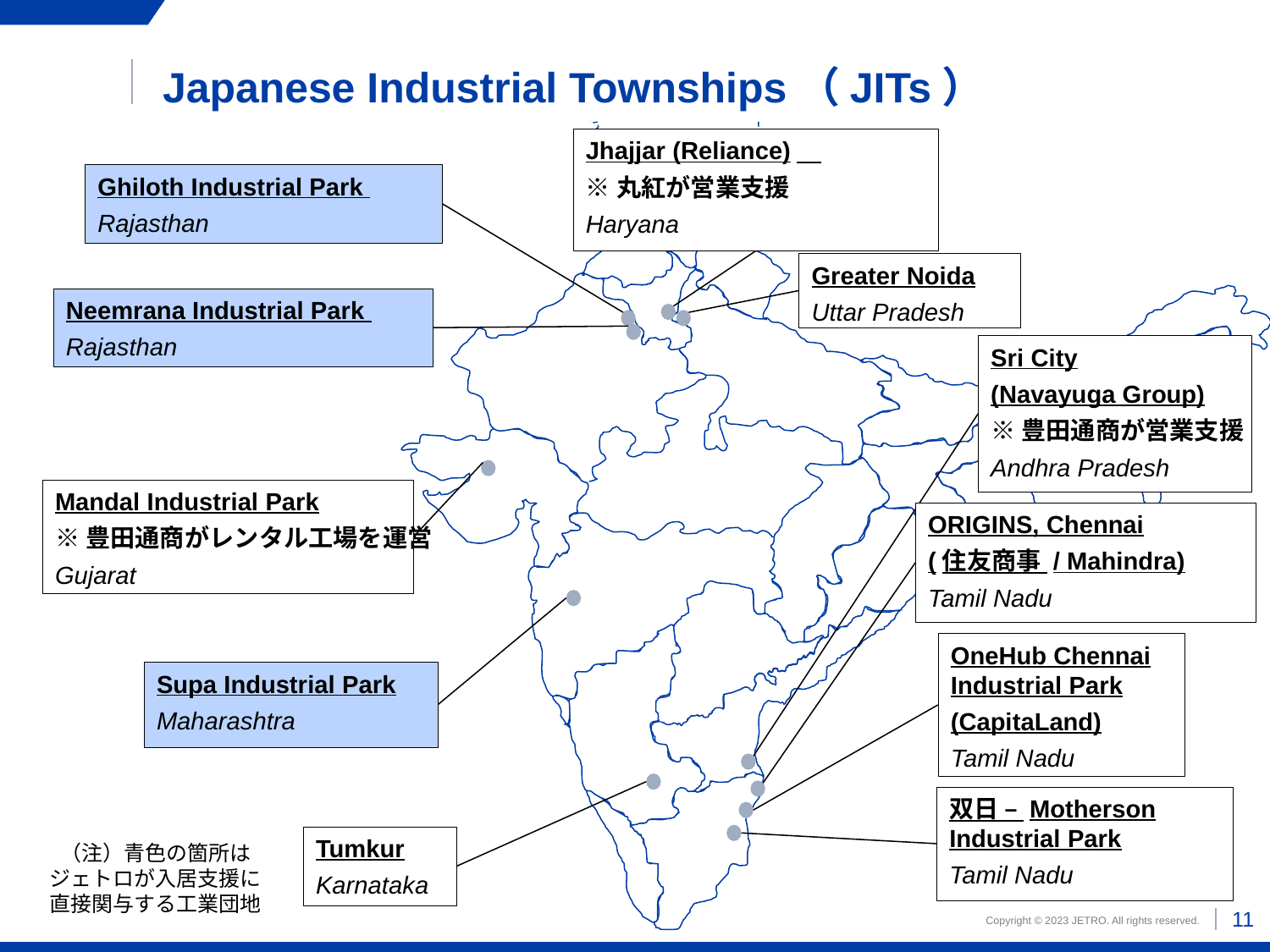

# Japanese Industrial Townships（JITs）

Jhajjar (Reliance)
※丸紅が営業支援
Haryana
Ghiloth Industrial Park
Rajasthan
Greater Noida
Uttar Pradesh
Neemrana Industrial Park
Rajasthan

Sri City
(Navayuga Group)
※豊田通商が営業支援
Andhra Pradesh

Mandal Industrial Park
※豊田通商がレンタル工場を運営
Gujarat
ORIGINS, Chennai
(住友商事 / Mahindra)
Tamil Nadu

OneHub Chennai
Industrial Park
(CapitaLand)
Tamil Nadu
Supa Industrial Park
Maharashtra

双日 – Motherson
Industrial Park
Tamil Nadu

Tumkur
Karnataka
（注）青色の箇所はジェトロが入居支援に
直接関与する工業団地